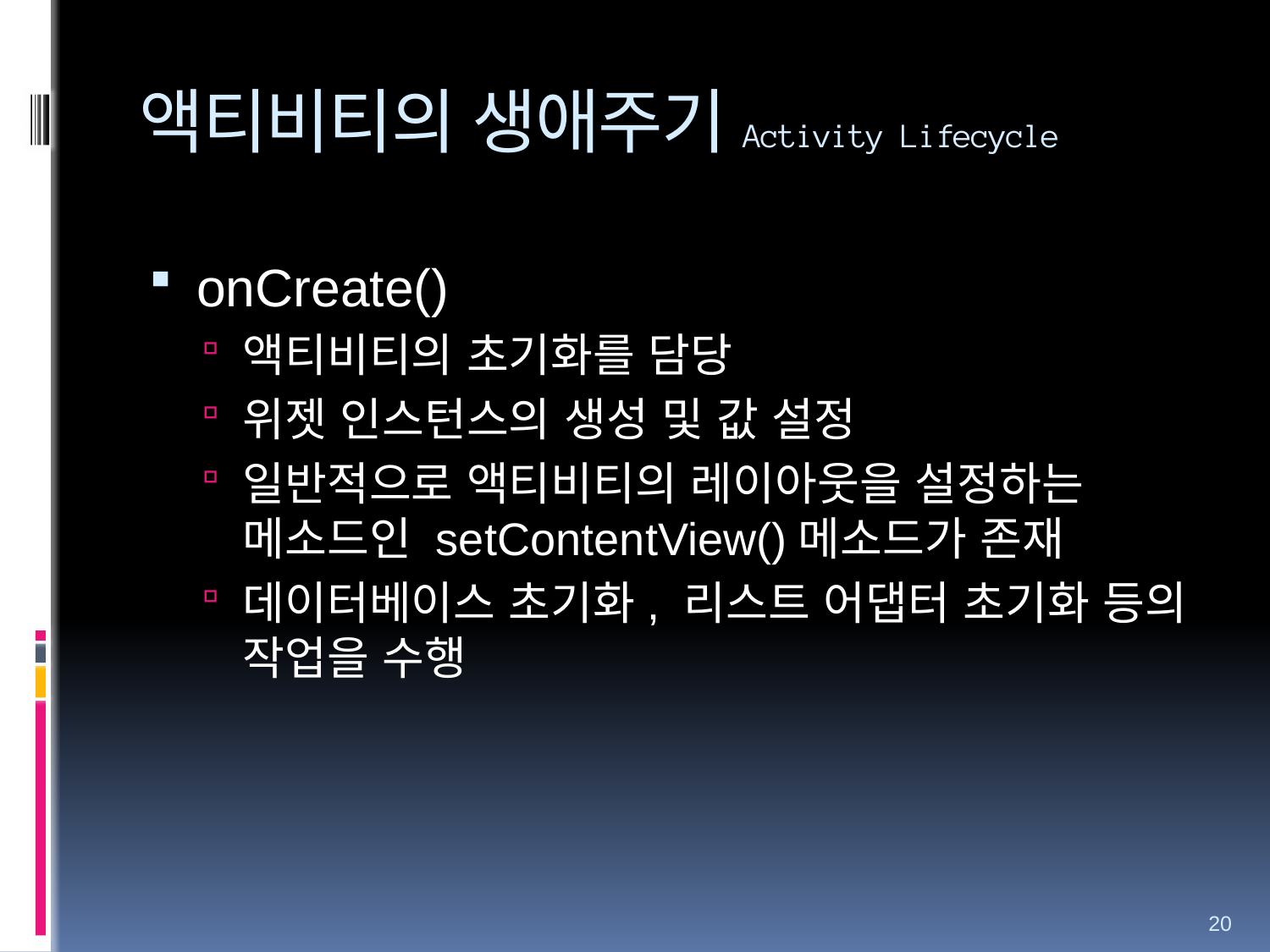

# 액티비티의 생애주기Activity Lifecycle
onCreate()
액티비티의 초기화를 담당
위젯 인스턴스의 생성 및 값 설정
일반적으로 액티비티의 레이아웃을 설정하는 메소드인 setContentView()메소드가 존재
데이터베이스 초기화, 리스트 어댑터 초기화 등의 작업을 수행
20